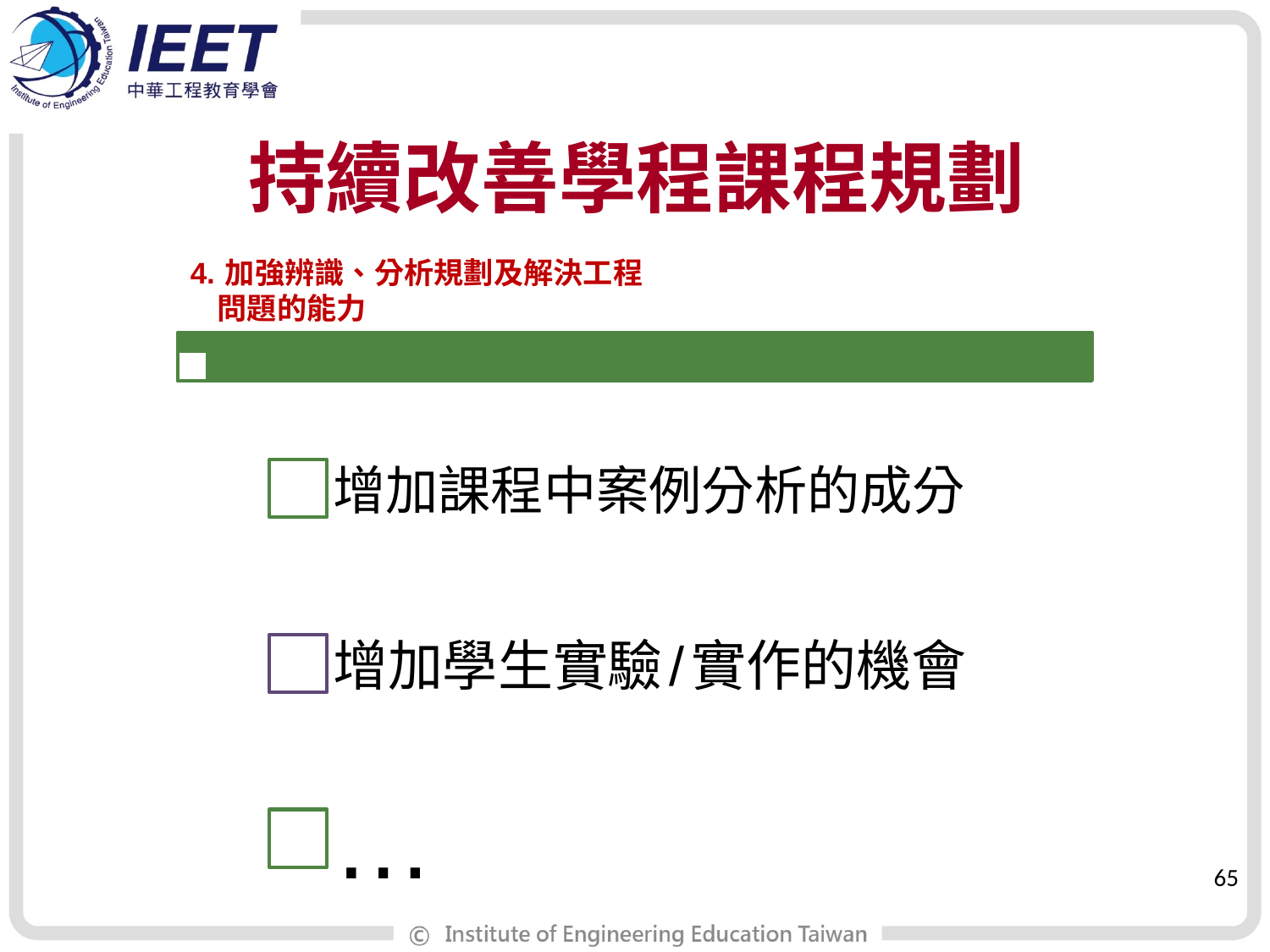

# 持續改善學程課程規劃
4. 加強辨識、分析規劃及解決工程
    問題的能力
增加課程中案例分析的成分
增加學生實驗/實作的機會
…
…
65